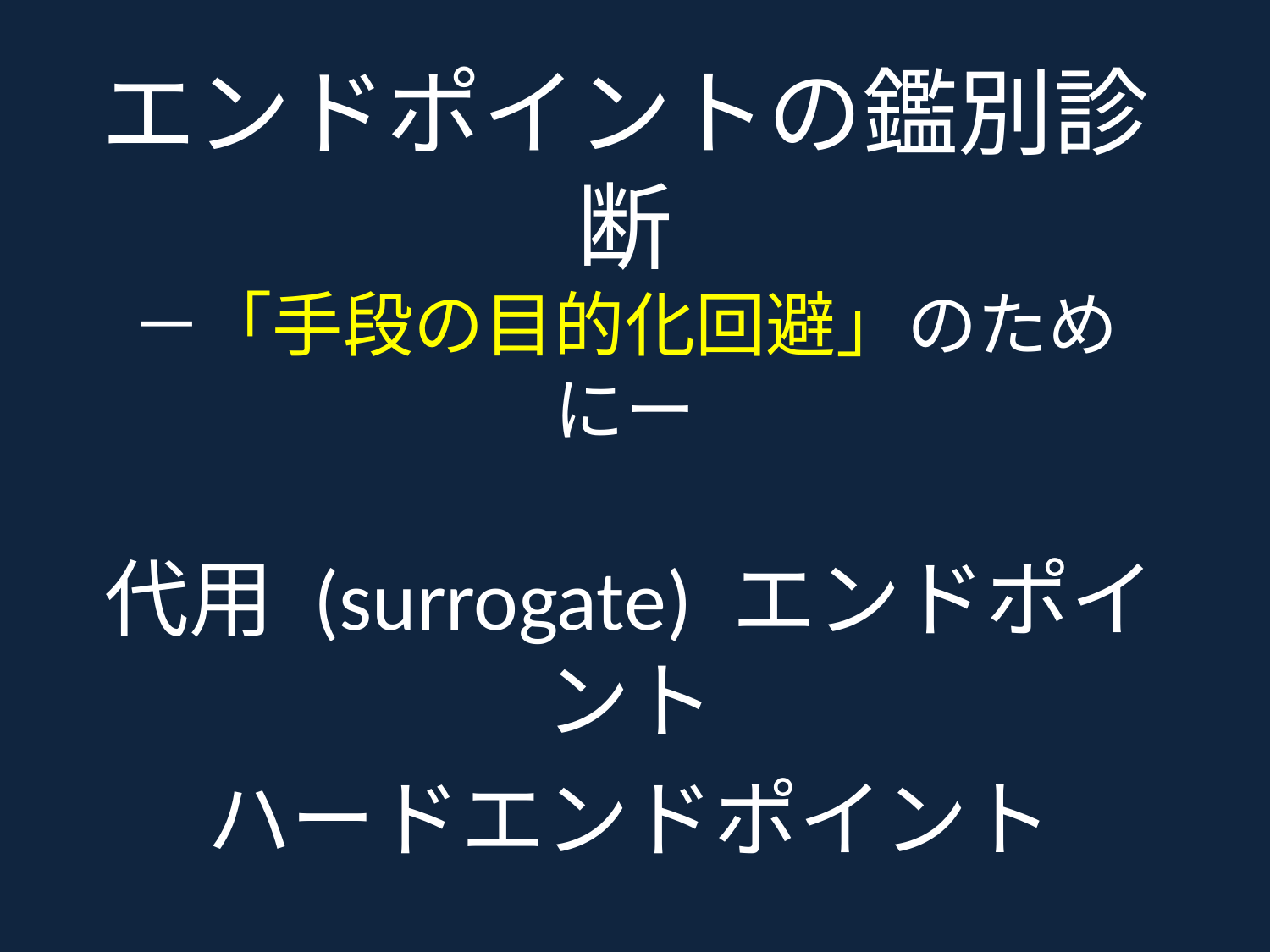

エンドポイントの鑑別診断
－「手段の目的化回避」のためにー
代用 (surrogate) エンドポイント
ハードエンドポイント